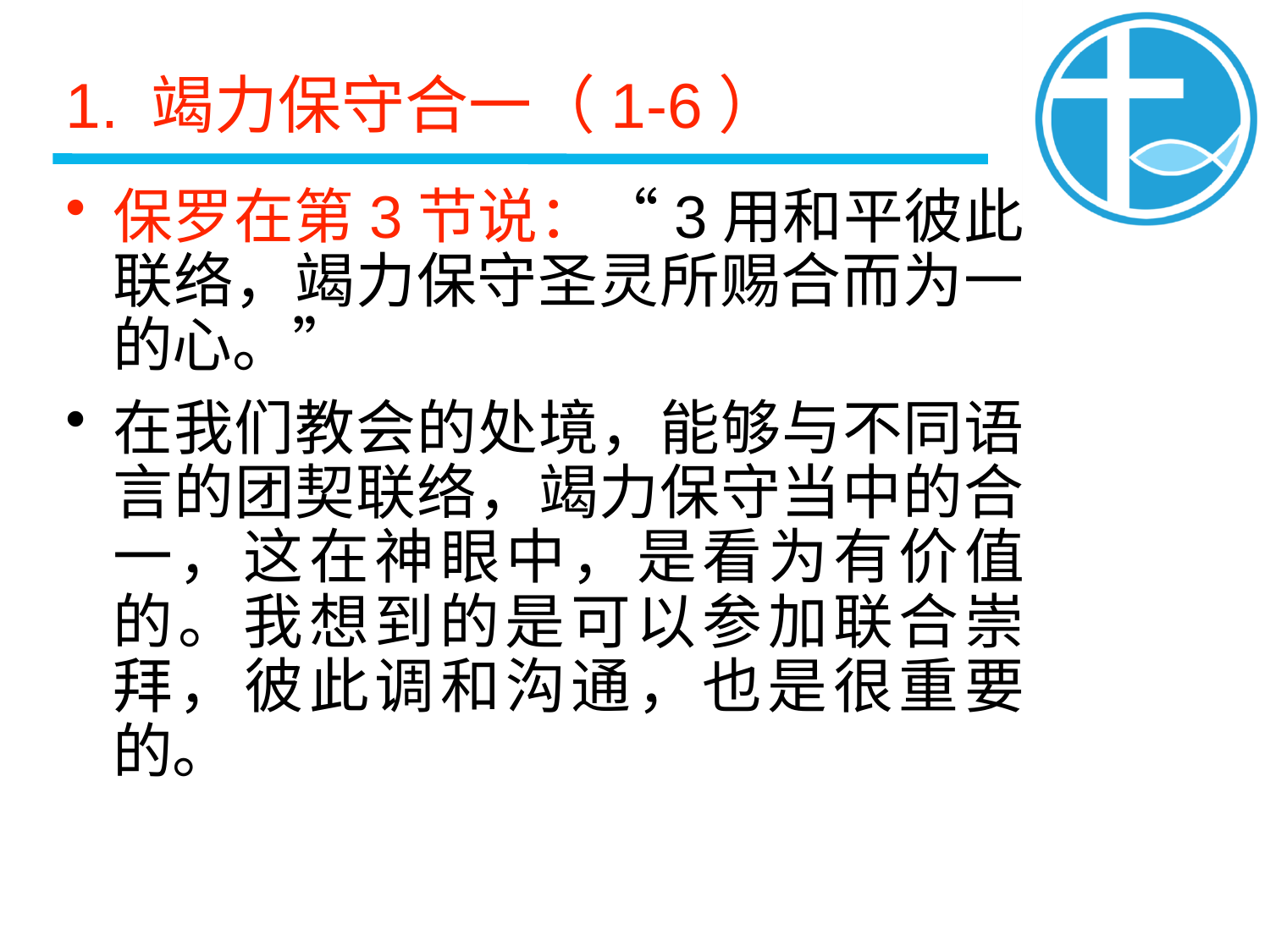

1. 竭力保守合一（1-6）
保罗在第3节说：“3用和平彼此联络，竭力保守圣灵所赐合而为一的心。”
在我们教会的处境，能够与不同语言的团契联络，竭力保守当中的合一，这在神眼中，是看为有价值的。我想到的是可以参加联合崇拜，彼此调和沟通，也是很重要的。